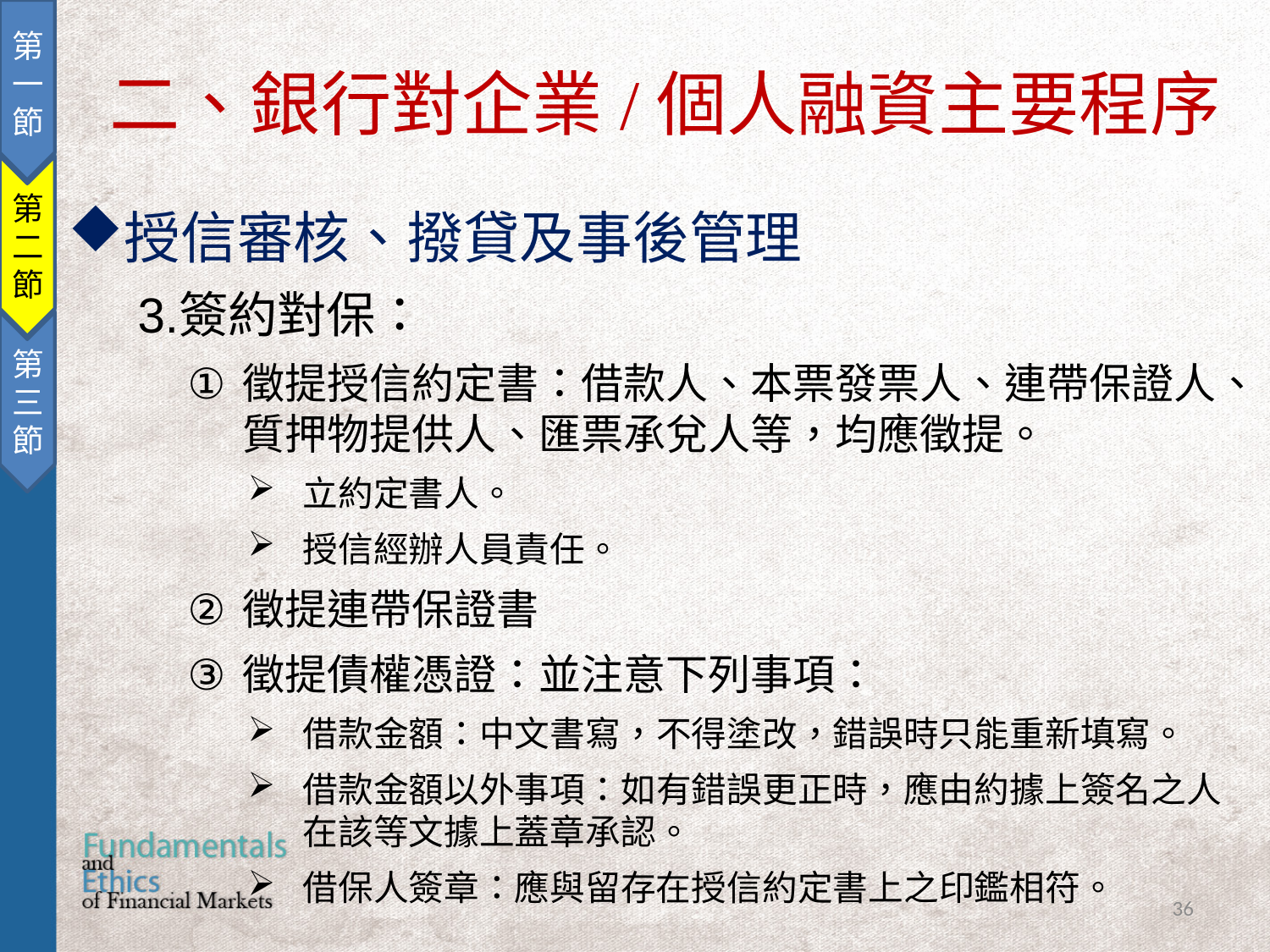

第一節
第二節
第三節
二、銀行對企業/個人融資主要程序
授信審核、撥貸及事後管理
簽約對保：
徵提授信約定書：借款人、本票發票人、連帶保證人、質押物提供人、匯票承兌人等，均應徵提。
立約定書人。
授信經辦人員責任。
徵提連帶保證書
徵提債權憑證：並注意下列事項：
借款金額：中文書寫，不得塗改，錯誤時只能重新填寫。
借款金額以外事項：如有錯誤更正時，應由約據上簽名之人在該等文據上蓋章承認。
借保人簽章：應與留存在授信約定書上之印鑑相符。
36